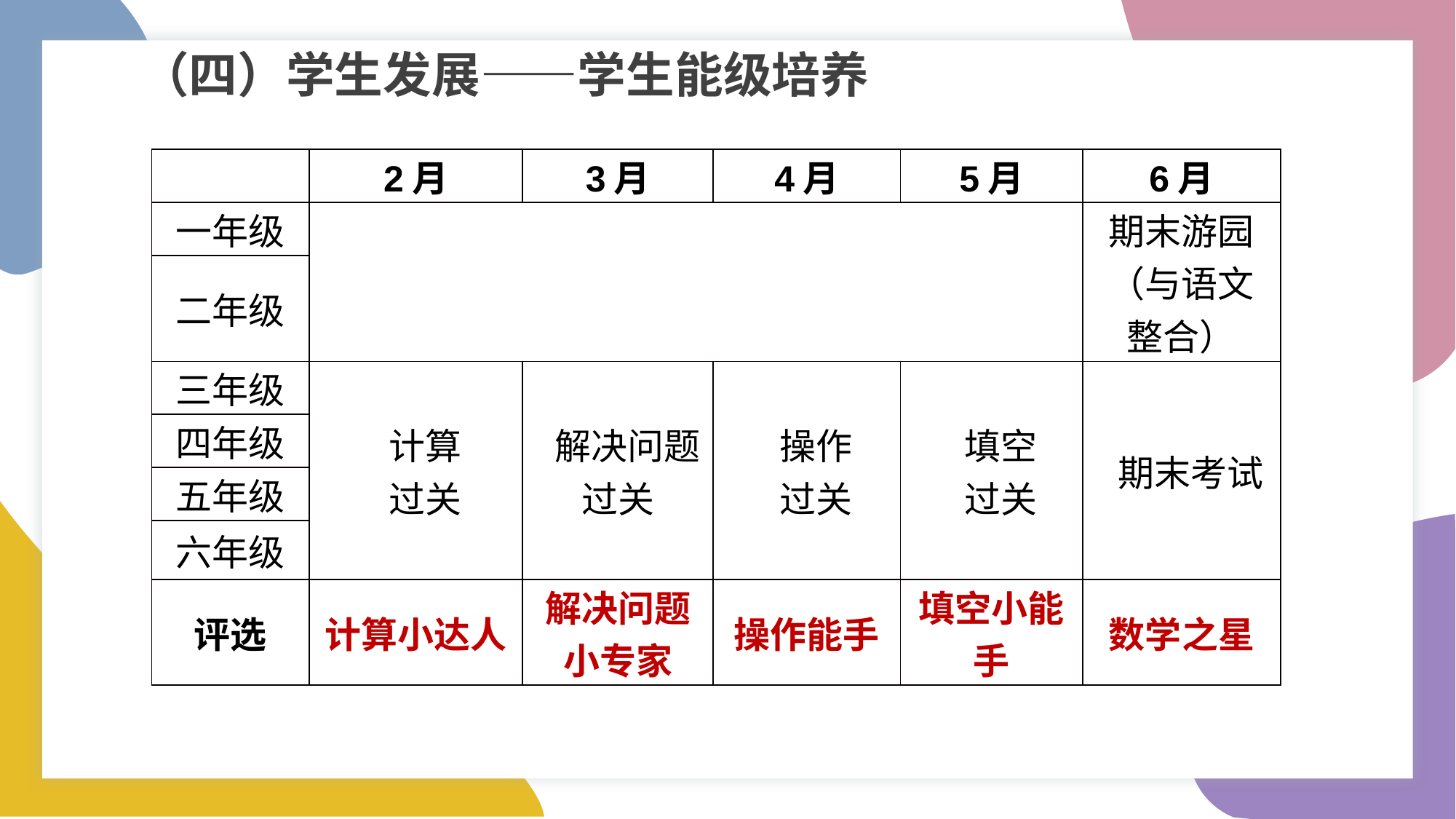

（四）学生发展——学生能级培养
|  | 2月 | 3月 | 4月 | 5月 | 6月 |
| --- | --- | --- | --- | --- | --- |
| 一年级 |  |  |  |  | 期末游园（与语文整合） |
| 二年级 |  |  |  |  |  |
| 三年级 | 计算 过关 | 解决问题过关 | 操作 过关 | 填空 过关 | 期末考试 |
| 四年级 |  |  |  |  |  |
| 五年级 |  |  |  |  |  |
| 六年级 |  |  |  |  |  |
| 评选 | 计算小达人 | 解决问题小专家 | 操作能手 | 填空小能手 | 数学之星 |